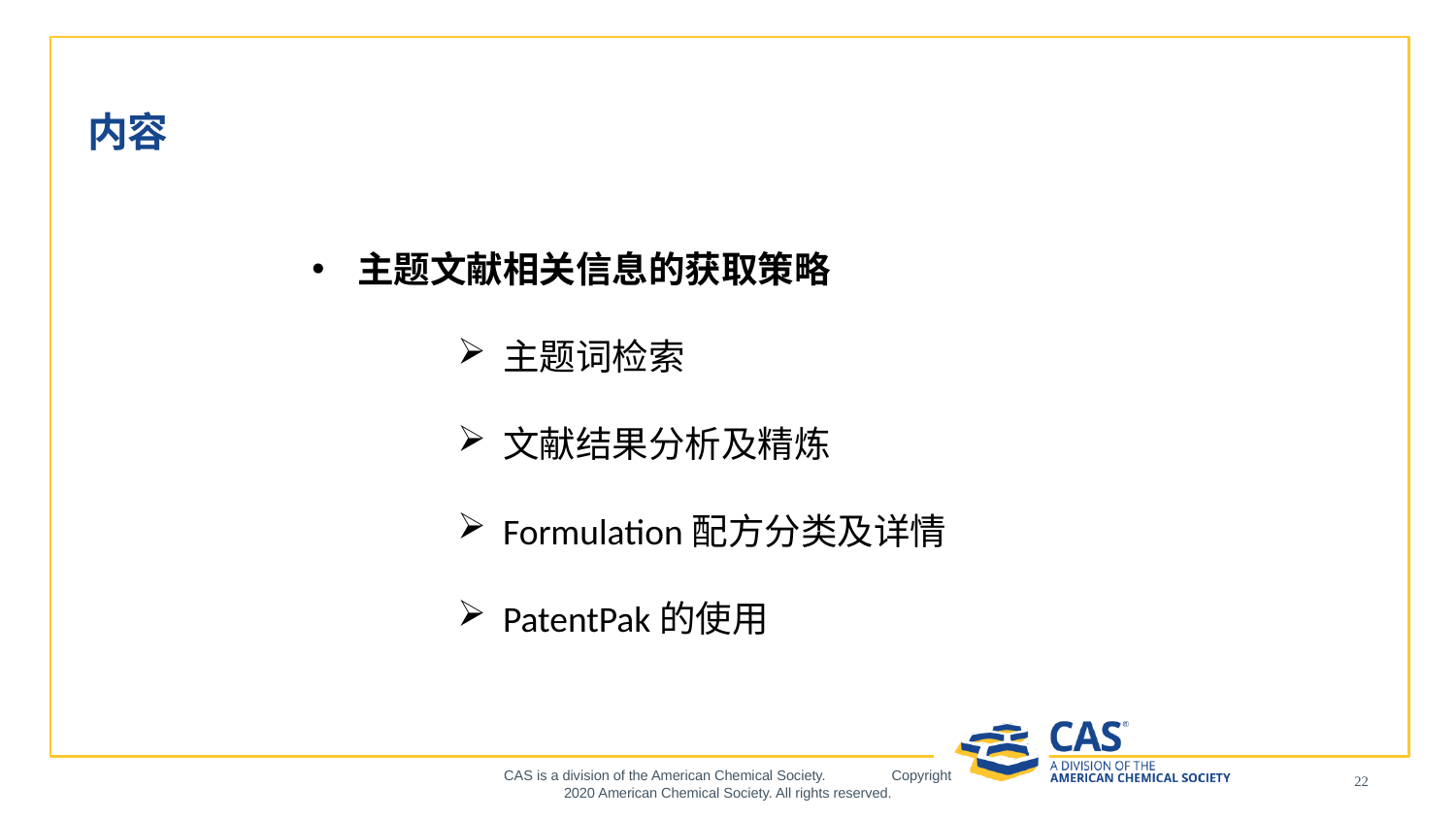

# 内容
主题文献相关信息的获取策略
主题词检索
文献结果分析及精炼
Formulation配方分类及详情
PatentPak的使用

22
CAS is a division of the American Chemical Society.                 Copyright 2020 American Chemical Society. All rights reserved.